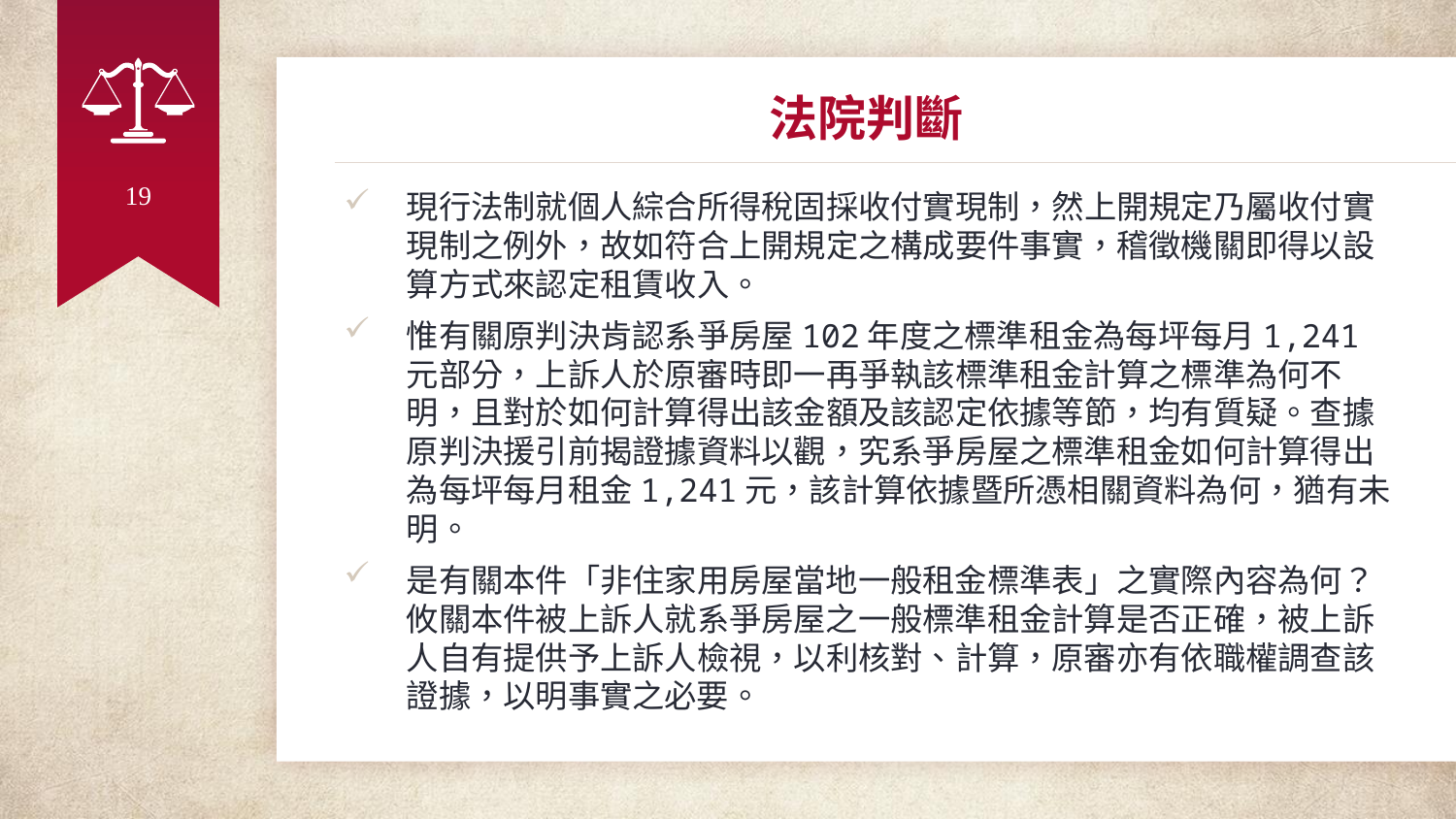

# 法院判斷
19
現行法制就個人綜合所得稅固採收付實現制，然上開規定乃屬收付實現制之例外，故如符合上開規定之構成要件事實，稽徵機關即得以設算方式來認定租賃收入。
惟有關原判決肯認系爭房屋102年度之標準租金為每坪每月1,241元部分，上訴人於原審時即一再爭執該標準租金計算之標準為何不明，且對於如何計算得出該金額及該認定依據等節，均有質疑。查據原判決援引前揭證據資料以觀，究系爭房屋之標準租金如何計算得出為每坪每月租金1,241元，該計算依據暨所憑相關資料為何，猶有未明。
是有關本件「非住家用房屋當地一般租金標準表」之實際內容為何？攸關本件被上訴人就系爭房屋之一般標準租金計算是否正確，被上訴人自有提供予上訴人檢視，以利核對、計算，原審亦有依職權調查該證據，以明事實之必要。